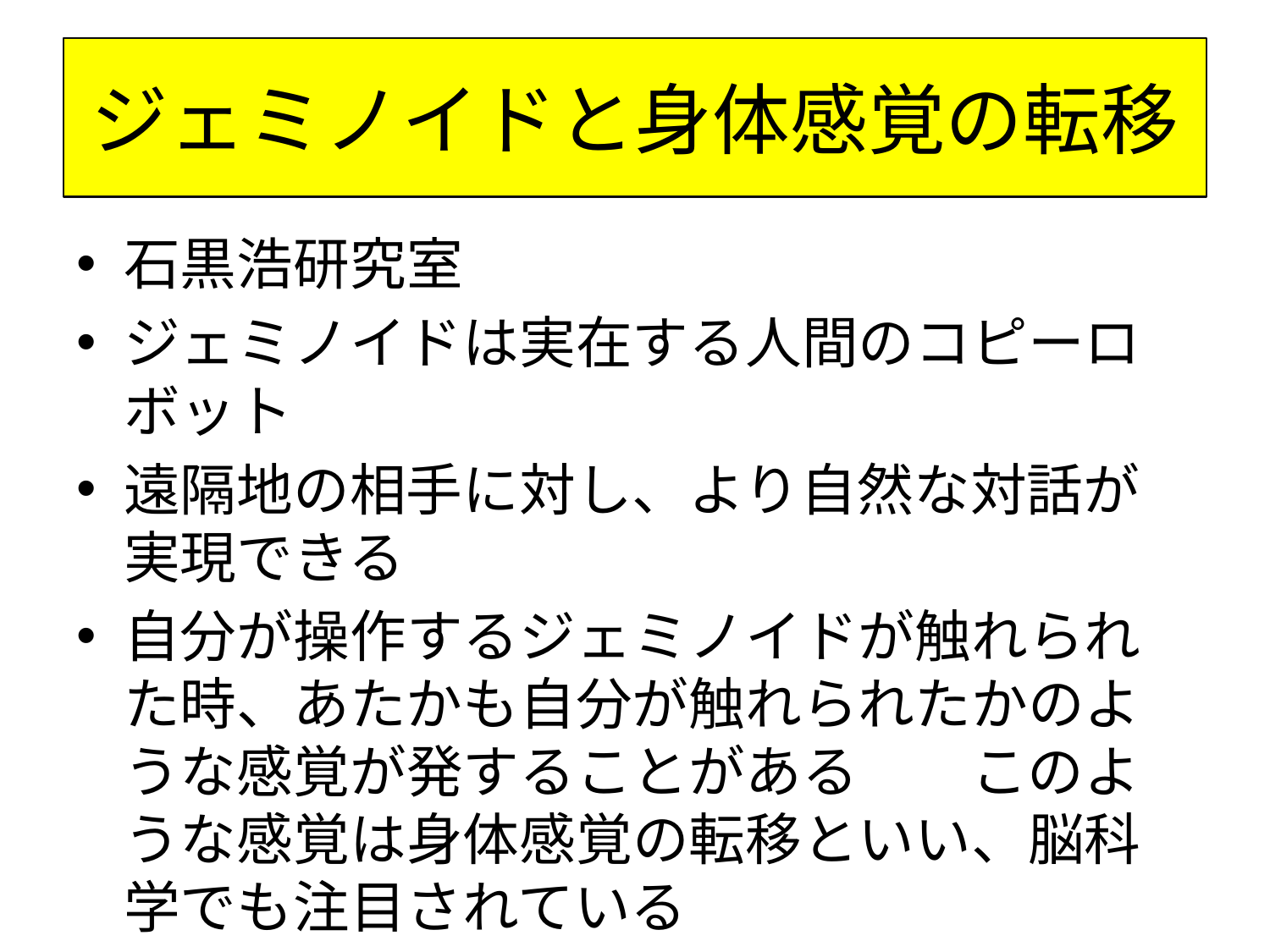

# ジェミノイドと身体感覚の転移
石黒浩研究室
ジェミノイドは実在する人間のコピーロボット
遠隔地の相手に対し、より自然な対話が実現できる
自分が操作するジェミノイドが触れられた時、あたかも自分が触れられたかのような感覚が発することがある　　このような感覚は身体感覚の転移といい、脳科学でも注目されている